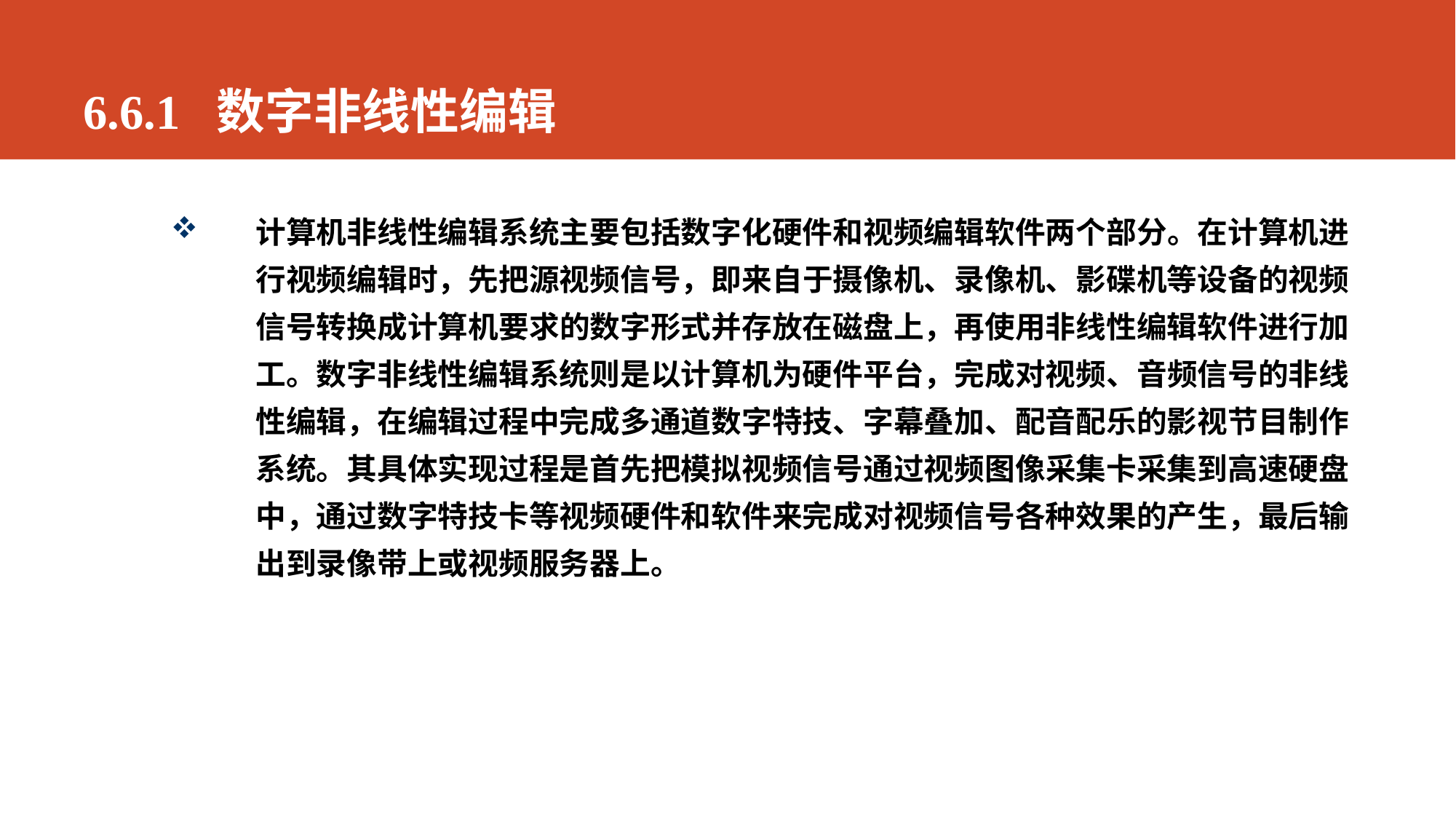

# 6.6.1  数字非线性编辑
计算机非线性编辑系统主要包括数字化硬件和视频编辑软件两个部分。在计算机进行视频编辑时，先把源视频信号，即来自于摄像机、录像机、影碟机等设备的视频信号转换成计算机要求的数字形式并存放在磁盘上，再使用非线性编辑软件进行加工。数字非线性编辑系统则是以计算机为硬件平台，完成对视频、音频信号的非线性编辑，在编辑过程中完成多通道数字特技、字幕叠加、配音配乐的影视节目制作系统。其具体实现过程是首先把模拟视频信号通过视频图像采集卡采集到高速硬盘中，通过数字特技卡等视频硬件和软件来完成对视频信号各种效果的产生，最后输出到录像带上或视频服务器上。